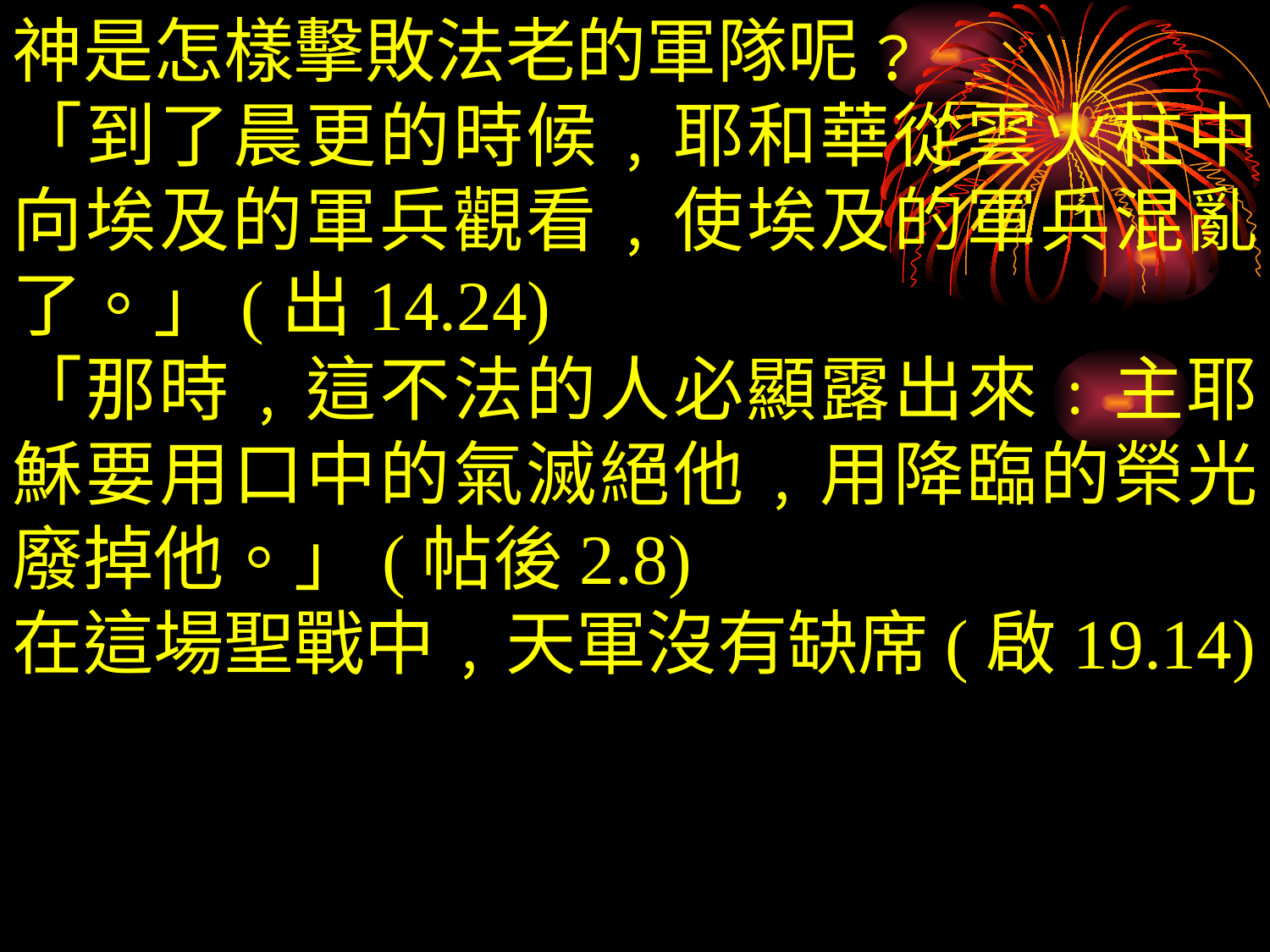

神是怎樣擊敗法老的軍隊呢﹖
「到了晨更的時候﹐耶和華從雲火柱中向埃及的軍兵觀看﹐使埃及的軍兵混亂了。」(出14.24)
「那時﹐這不法的人必顯露出來﹕主耶穌要用口中的氣滅絕他﹐用降臨的榮光廢掉他。」(帖後2.8)
在這場聖戰中﹐天軍沒有缺席(啟19.14)